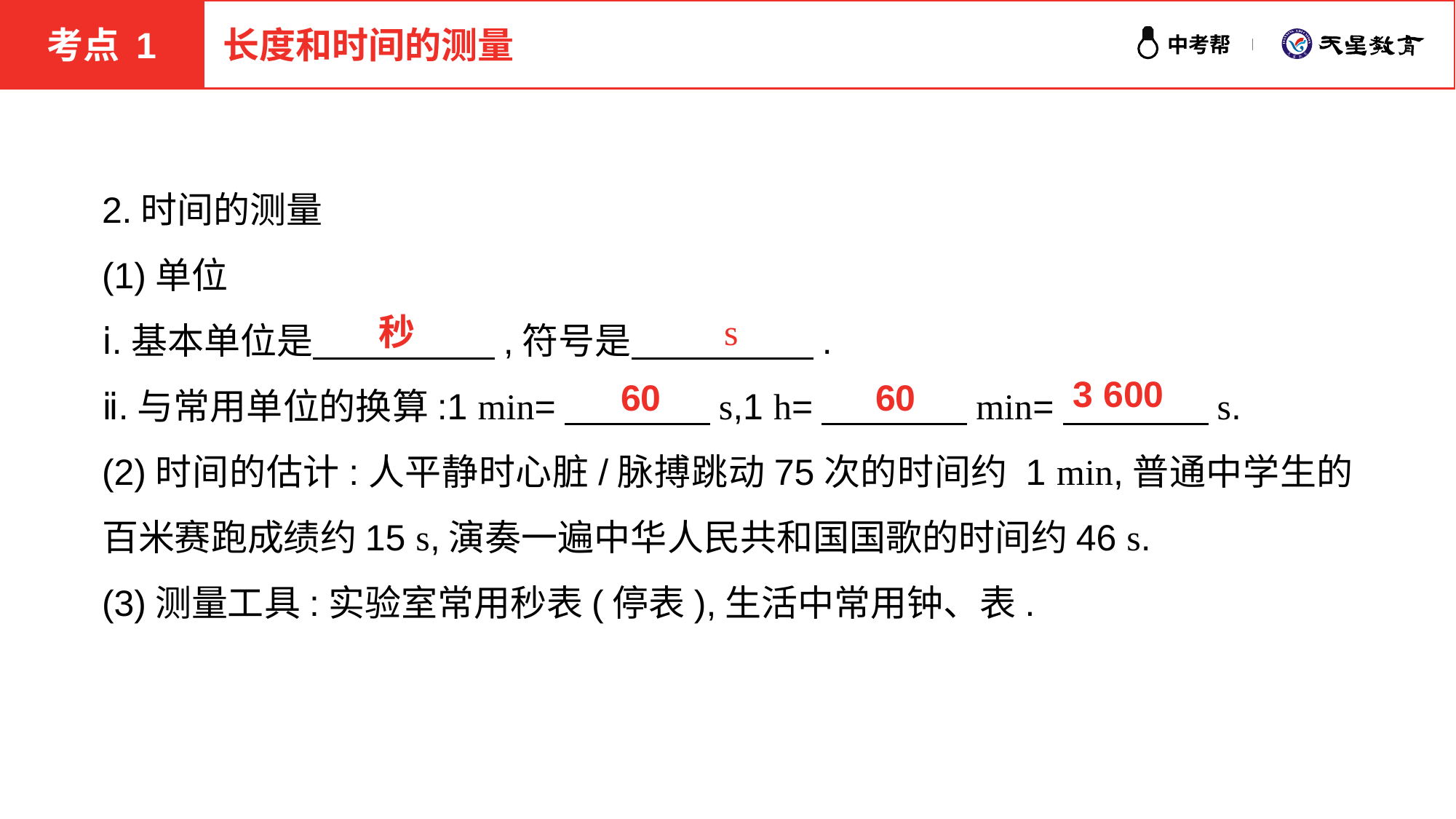

考点 1
长度和时间的测量
2.时间的测量
(1)单位
ⅰ.基本单位是　　　　　,符号是　　　　　.
ⅱ.与常用单位的换算:1 min=　　　　s,1 h=　　　　min=　　　　s.
(2)时间的估计:人平静时心脏/脉搏跳动75次的时间约 1 min,普通中学生的百米赛跑成绩约15 s,演奏一遍中华人民共和国国歌的时间约46 s.
(3)测量工具:实验室常用秒表(停表),生活中常用钟、表.
s
秒
3 600
60
60